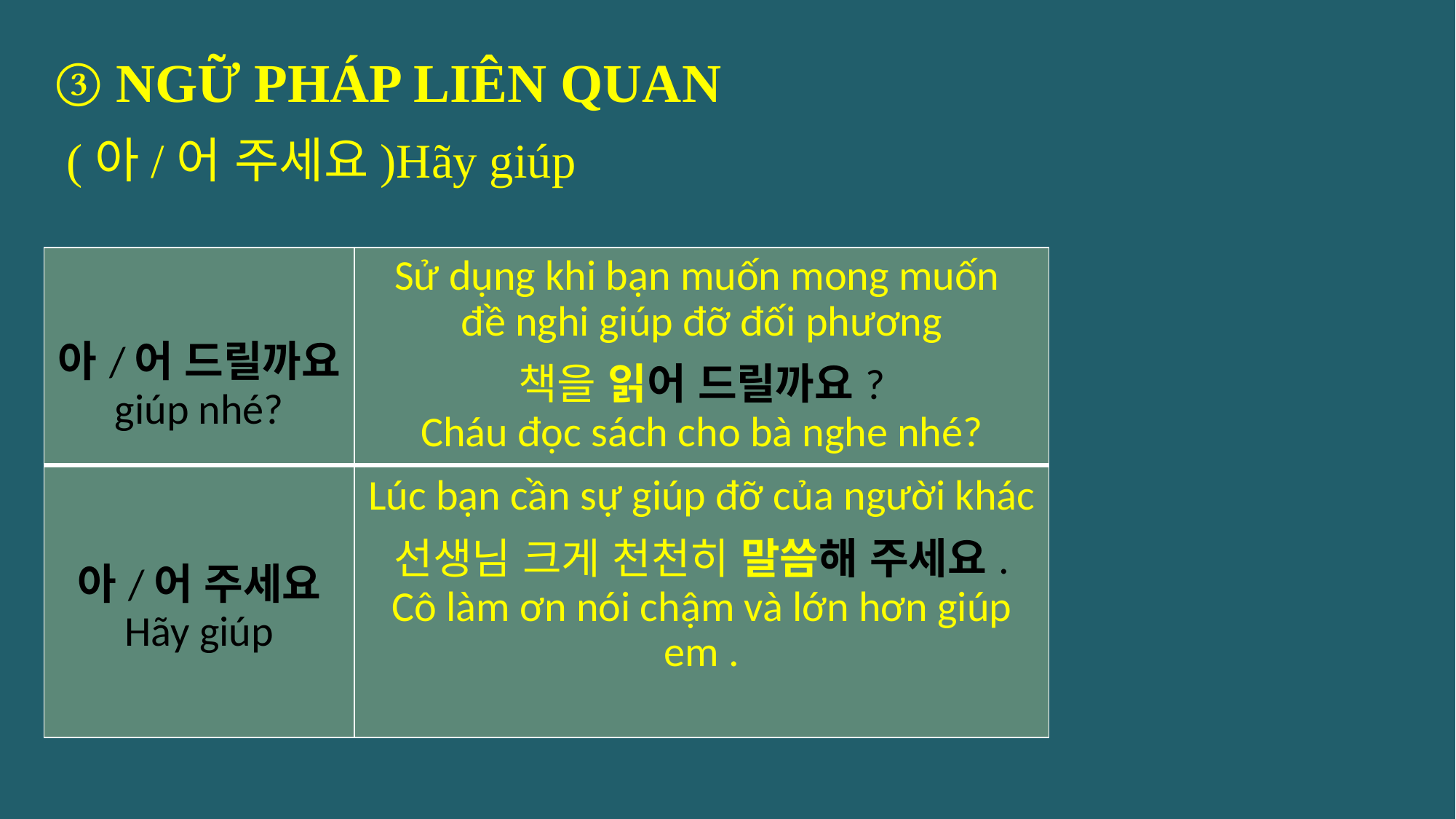

③ NGỮ PHÁP LIÊN QUAN
 (아/어 주세요)Hãy giúp

| 아/어 드릴까요 giúp nhé? | Sử dụng khi bạn muốn mong muốn đề nghi giúp đỡ đối phương 책을 읽어 드릴까요? Cháu đọc sách cho bà nghe nhé? |
| --- | --- |
| 아/어 주세요 Hãy giúp | Lúc bạn cần sự giúp đỡ của người khác 선생님 크게 천천히 말씀해 주세요. Cô làm ơn nói chậm và lớn hơn giúp em . |